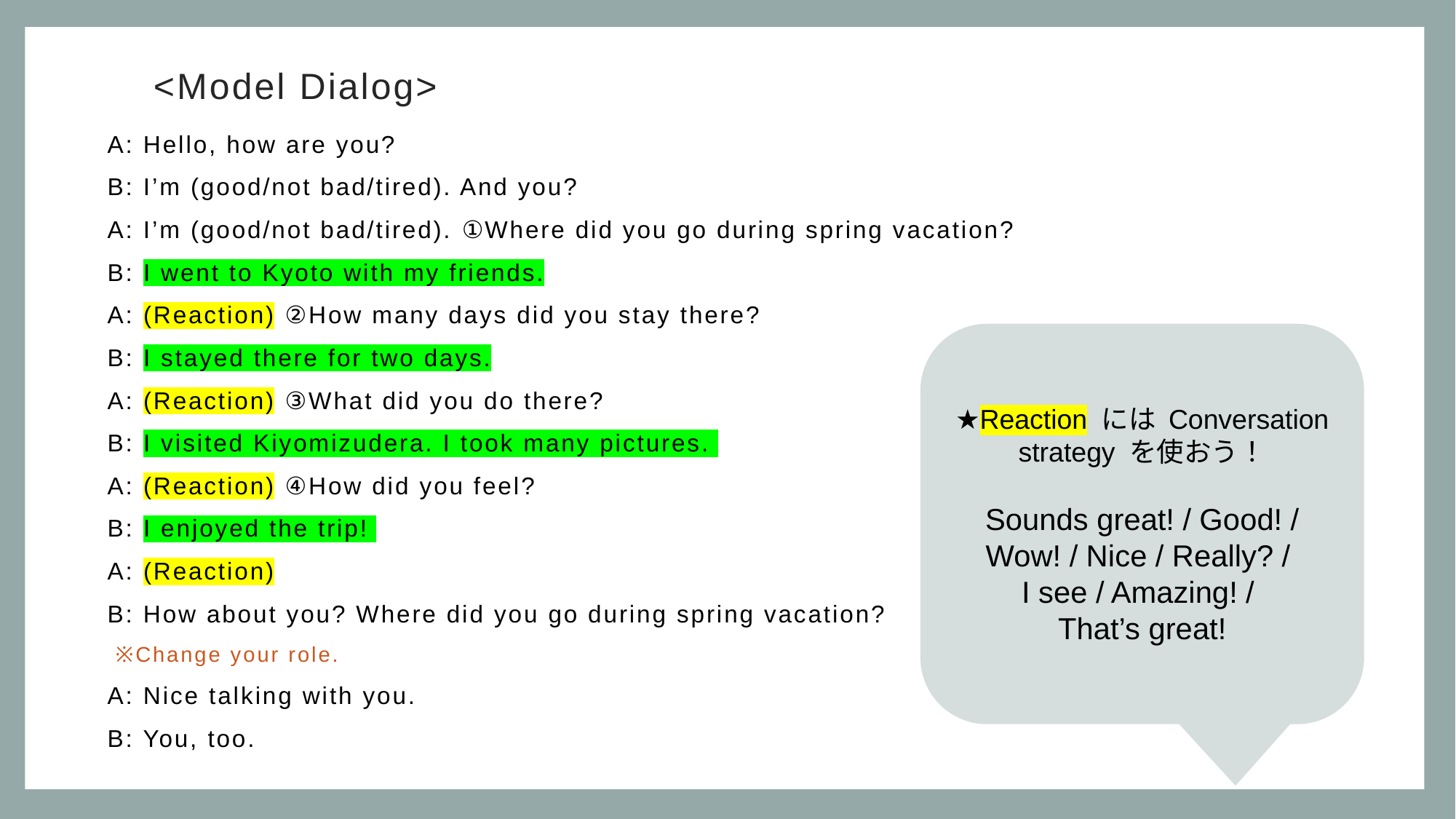

# <Model Dialog>
A: Hello, how are you?
B: I’m (good/not bad/tired). And you?
A: I’m (good/not bad/tired). ①Where did you go during spring vacation?
B: I went to Kyoto with my friends.
A: (Reaction) ②How many days did you stay there?
B: I stayed there for two days.
A: (Reaction) ③What did you do there?
B: I visited Kiyomizudera. I took many pictures.
A: (Reaction) ④How did you feel?
B: I enjoyed the trip!
A: (Reaction)
B: How about you? Where did you go during spring vacation?
 ※Change your role.
A: Nice talking with you.
B: You, too.
★Reaction には Conversation strategy を使おう！

Sounds great! / Good! / Wow! / Nice / Really? /
I see / Amazing! /
That’s great!